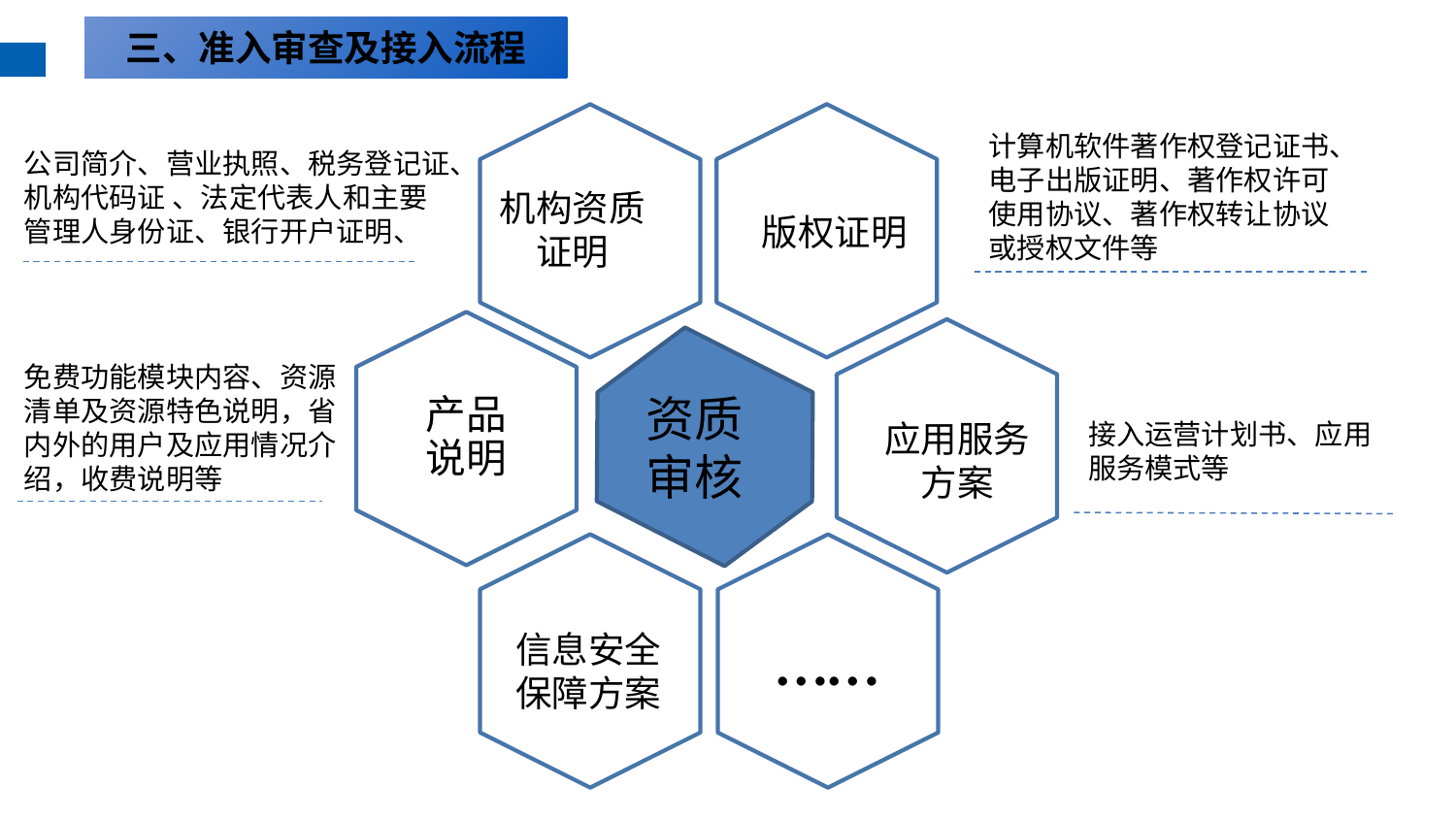

三、准入审查及接入流程

产品
说明

……

计算机软件著作权登记证书、电子出版证明、著作权许可使用协议、著作权转让协议或授权文件等
公司简介、营业执照、税务登记证、机构代码证 、法定代表人和主要管理人身份证、银行开户证明、
机构资质证明
版权证明

免费功能模块内容、资源清单及资源特色说明，省内外的用户及应用情况介绍，收费说明等
资质审核
应用服务方案
接入运营计划书、应用服务模式等
信息安全保障方案